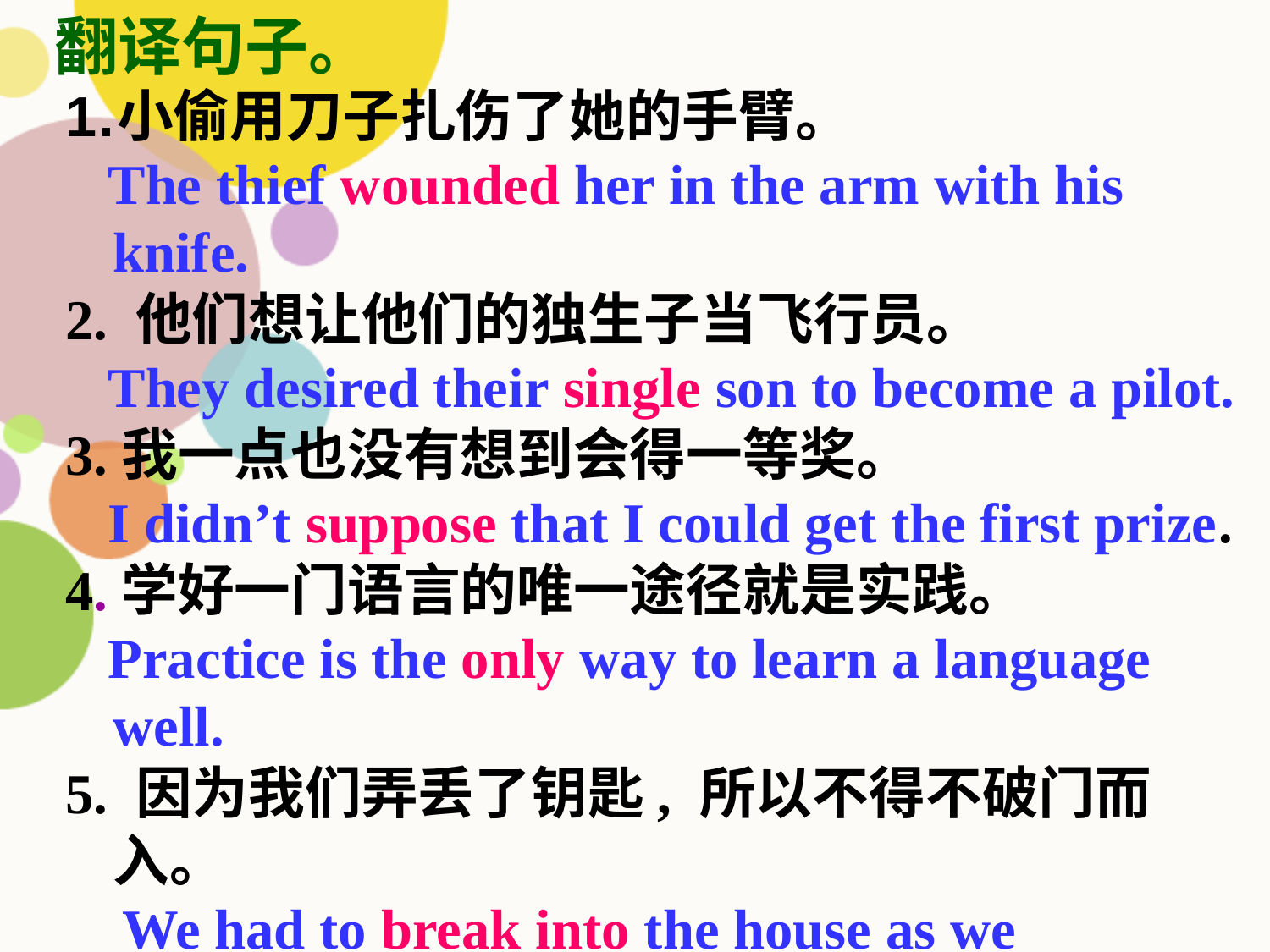

翻译句子。
小偷用刀子扎伤了她的手臂。
   The thief wounded her in the arm with his knife.
2. 他们想让他们的独生子当飞行员。
   They desired their single son to become a pilot.
3.我一点也没有想到会得一等奖。
   I didn’t suppose that I could get the first prize.
4.学好一门语言的唯一途径就是实践。
   Practice is the only way to learn a language well.
5. 因为我们弄丢了钥匙, 所以不得不破门而入。
    We had to break into the house as we
    had lost the key.